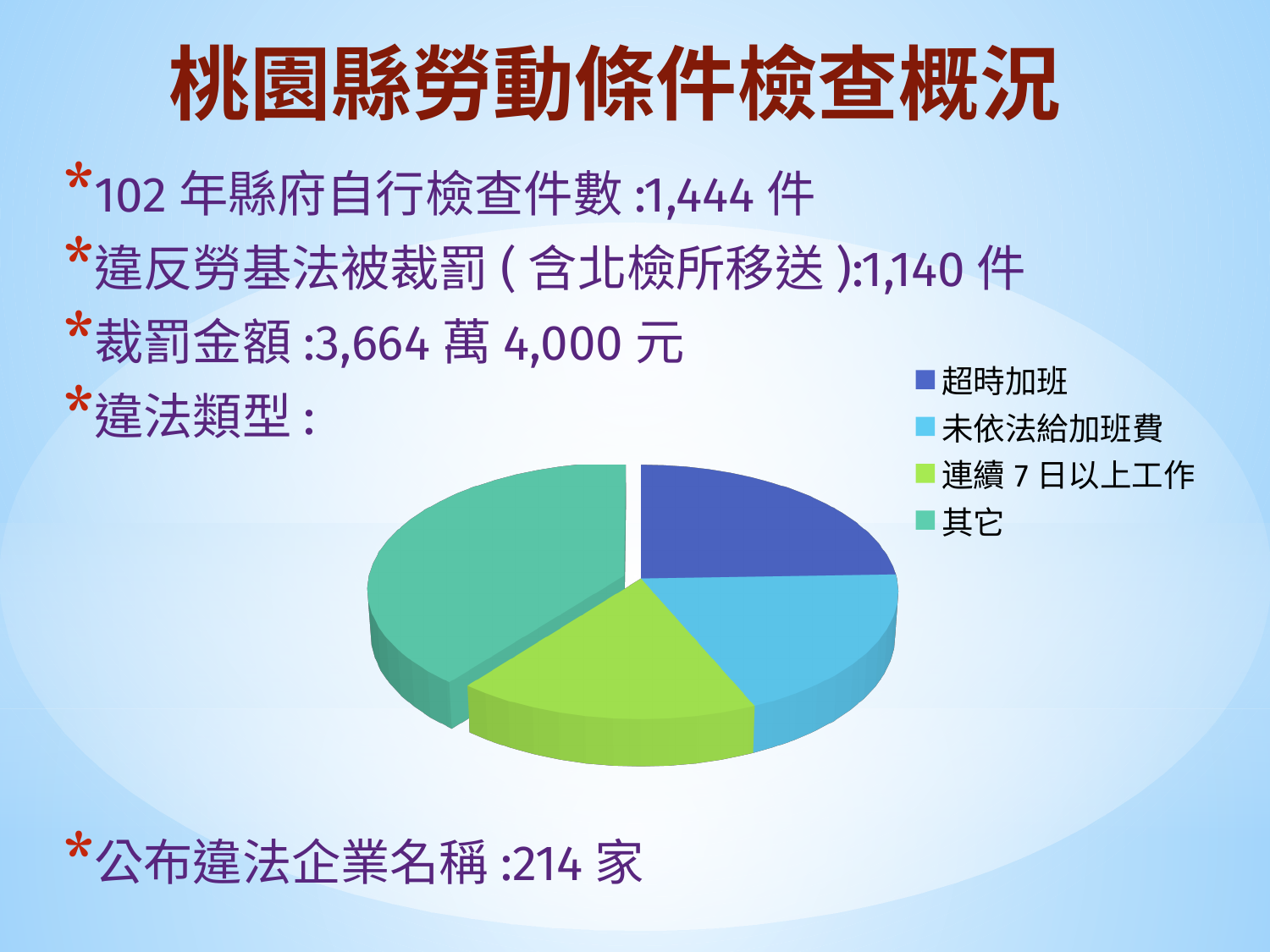

# 桃園縣勞動條件檢查概況
102年縣府自行檢查件數:1,444件
違反勞基法被裁罰(含北檢所移送):1,140件
裁罰金額:3,664萬4,000元
違法類型:

公布違法企業名稱:214家

[unsupported chart]